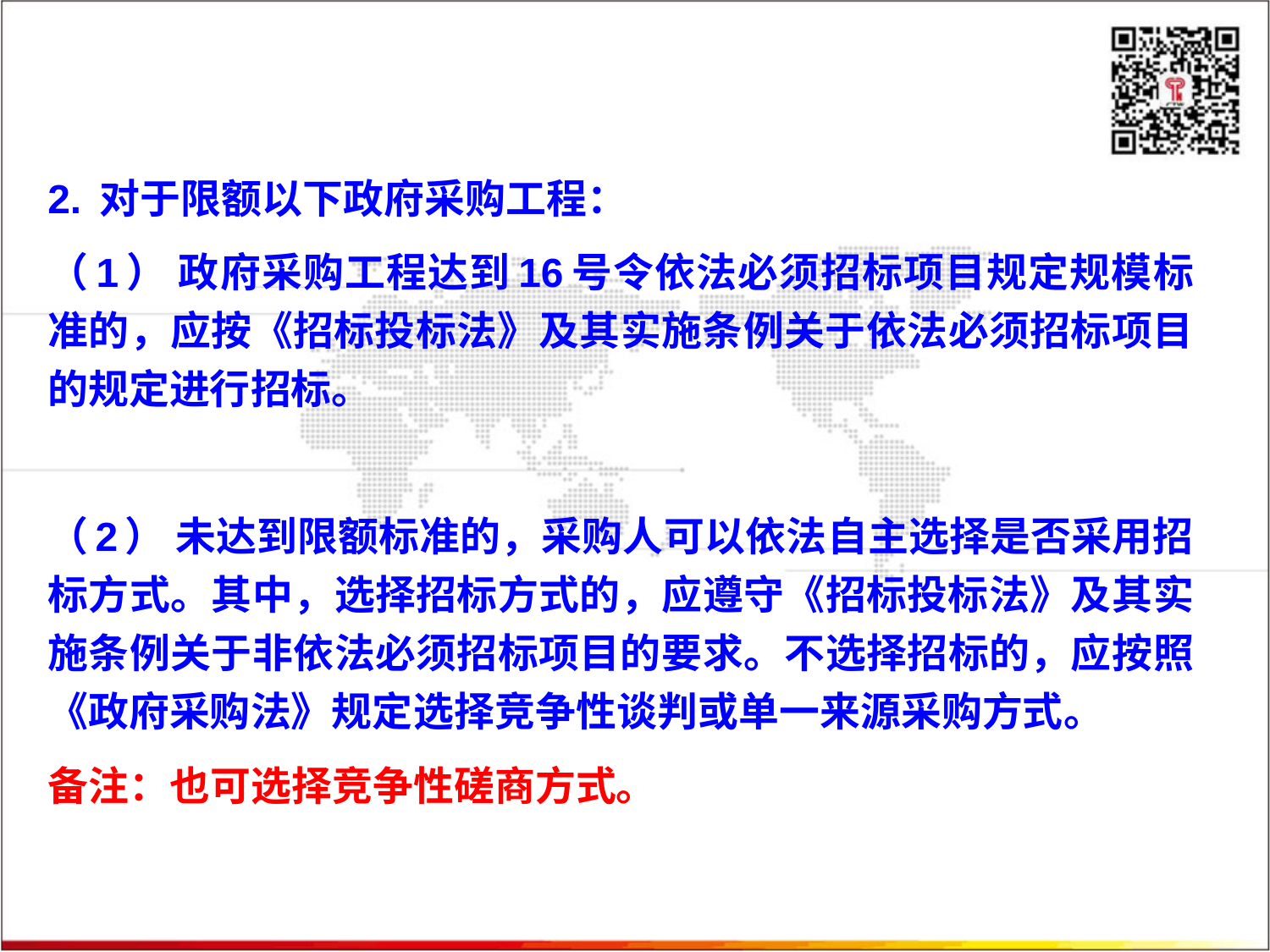

2. 对于限额以下政府采购工程：
（1） 政府采购工程达到16号令依法必须招标项目规定规模标准的，应按《招标投标法》及其实施条例关于依法必须招标项目的规定进行招标。

（2） 未达到限额标准的，采购人可以依法自主选择是否采用招标方式。其中，选择招标方式的，应遵守《招标投标法》及其实施条例关于非依法必须招标项目的要求。不选择招标的，应按照《政府采购法》规定选择竞争性谈判或单一来源采购方式。
备注：也可选择竞争性磋商方式。
#